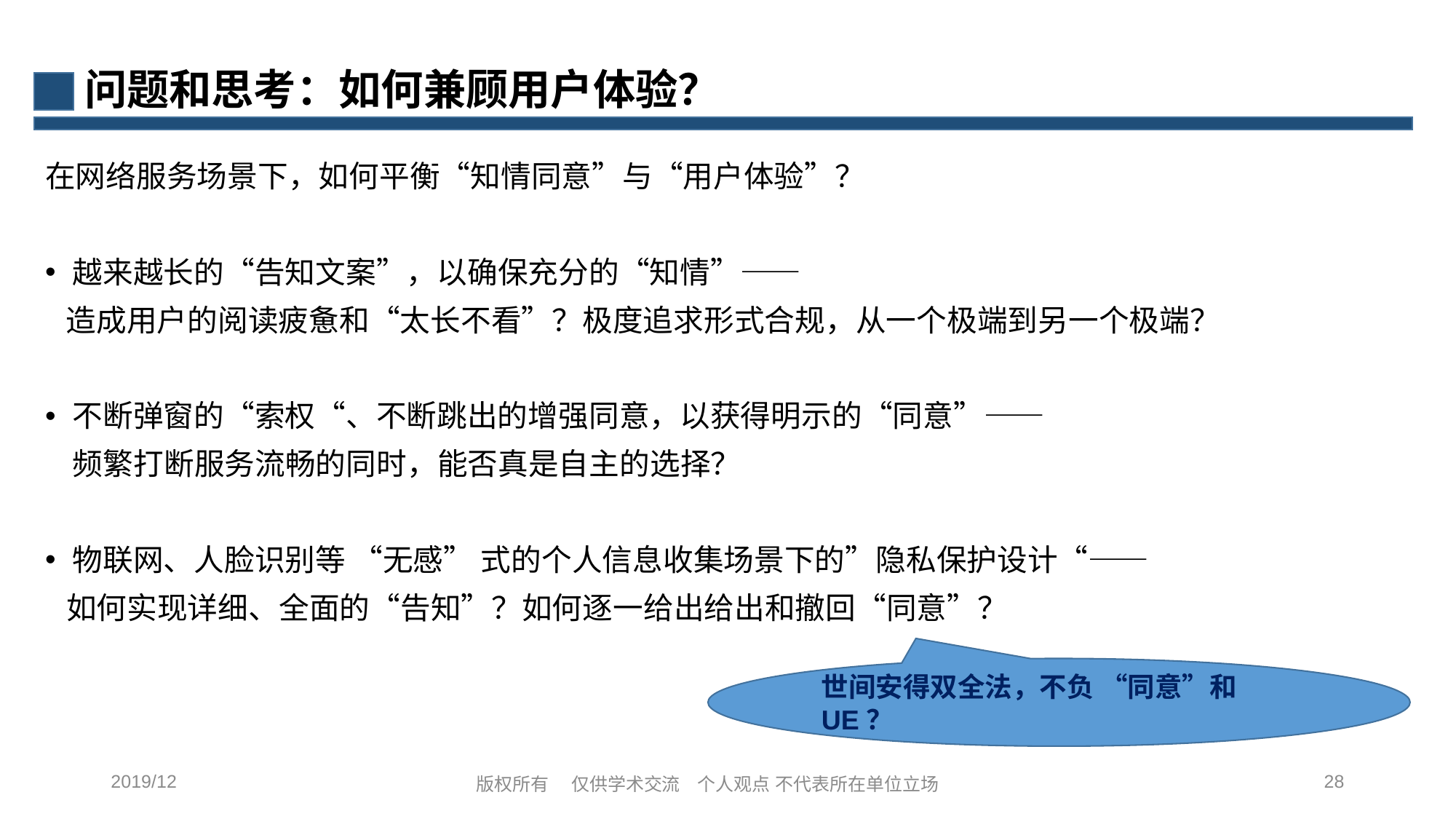

# 问题和思考：如何兼顾用户体验？

在网络服务场景下，如何平衡“知情同意”与“用户体验”？

越来越长的“告知文案”，以确保充分的“知情”——
  造成用户的阅读疲惫和“太长不看”？极度追求形式合规，从一个极端到另一个极端？

不断弹窗的“索权“、不断跳出的增强同意，以获得明示的“同意”——
   频繁打断服务流畅的同时，能否真是自主的选择？

物联网、人脸识别等 “无感” 式的个人信息收集场景下的”隐私保护设计“——
如何实现详细、全面的“告知”？如何逐一给出给出和撤回“同意”？
世间安得双全法，不负 “同意”和UE？
2019/12
28
版权所有    仅供学术交流   个人观点 不代表所在单位立场